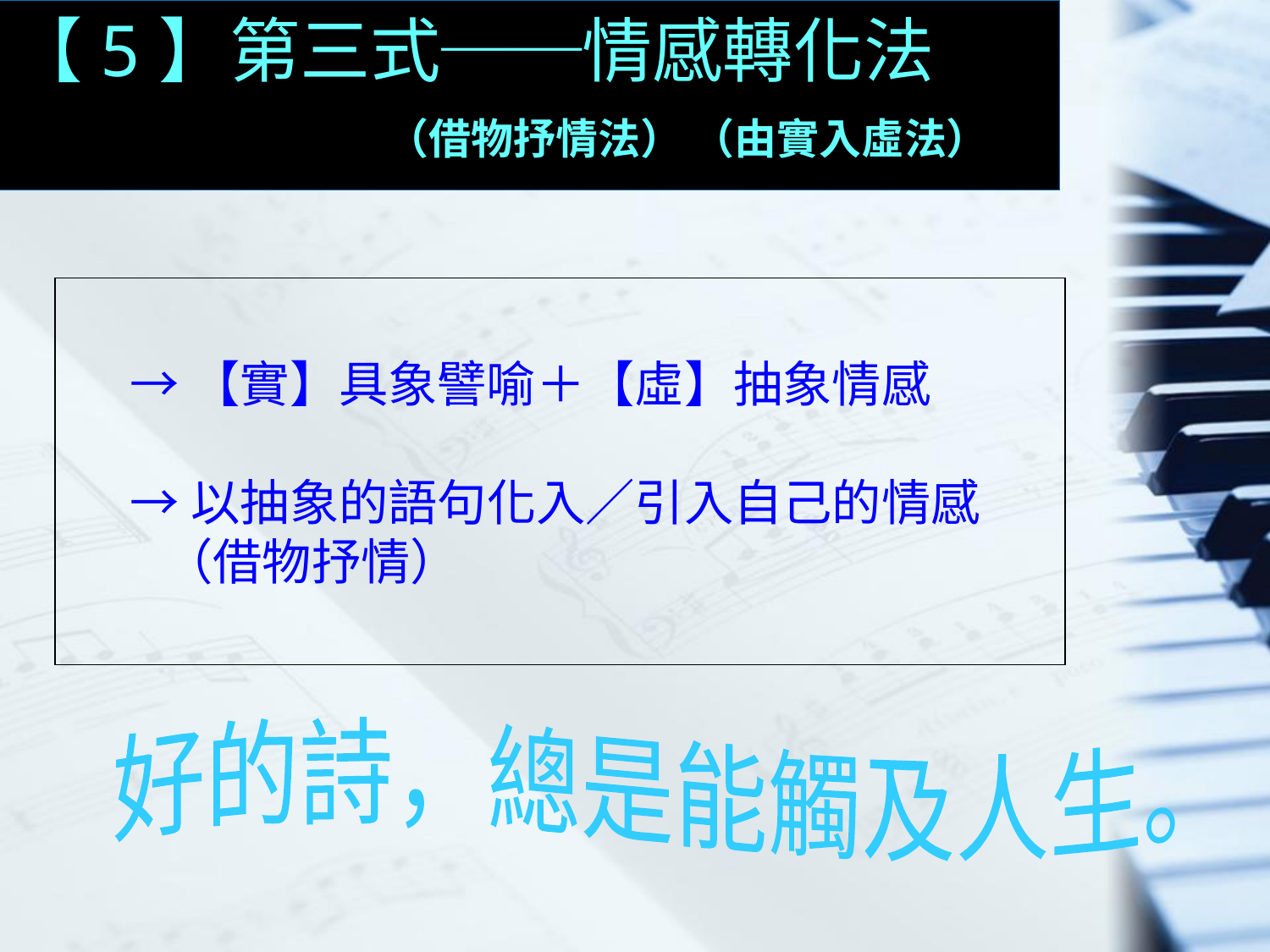

【5】第三式──情感轉化法
                          （借物抒情法） （由實入虛法）
→【實】具象譬喻＋【虛】抽象情感

→以抽象的語句化入／引入自己的情感
  （借物抒情）
好的詩，總是能觸及人生。